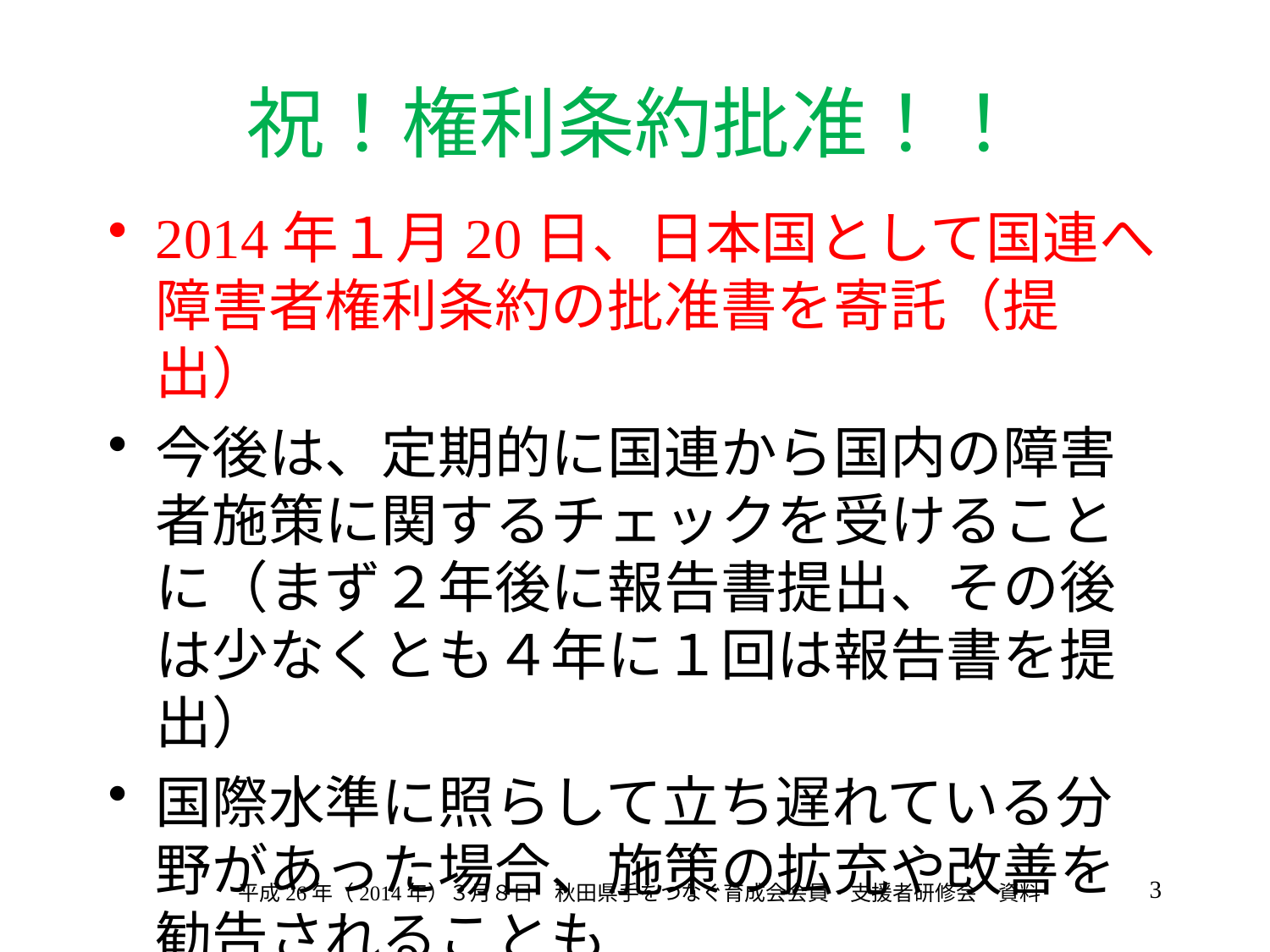

# 祝！権利条約批准！！
2014年１月20日、日本国として国連へ障害者権利条約の批准書を寄託（提出）
今後は、定期的に国連から国内の障害者施策に関するチェックを受けることに（まず２年後に報告書提出、その後は少なくとも４年に１回は報告書を提出）
国際水準に照らして立ち遅れている分野があった場合、施策の拡充や改善を勧告されることも
3